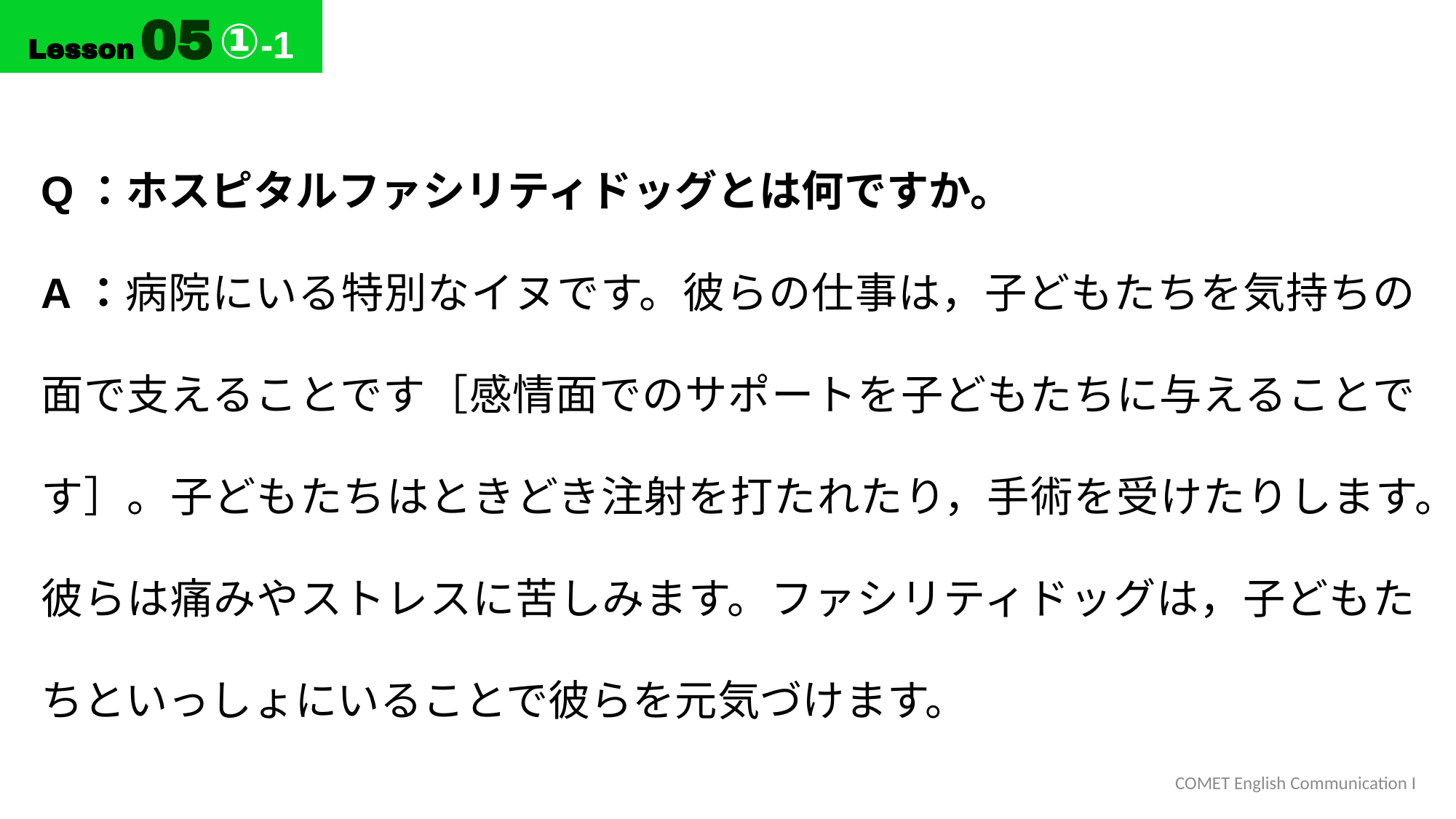

Lesson 05 ①-1
Q：ホスピタルファシリティドッグとは何ですか。
A：病院にいる特別なイヌです。彼らの仕事は，子どもたちを気持ちの面で支えることです［感情面でのサポートを子どもたちに与えることです］。子どもたちはときどき注射を打たれたり，手術を受けたりします。彼らは痛みやストレスに苦しみます。ファシリティドッグは，子どもたちといっしょにいることで彼らを元気づけます。
 COMET English Communication I